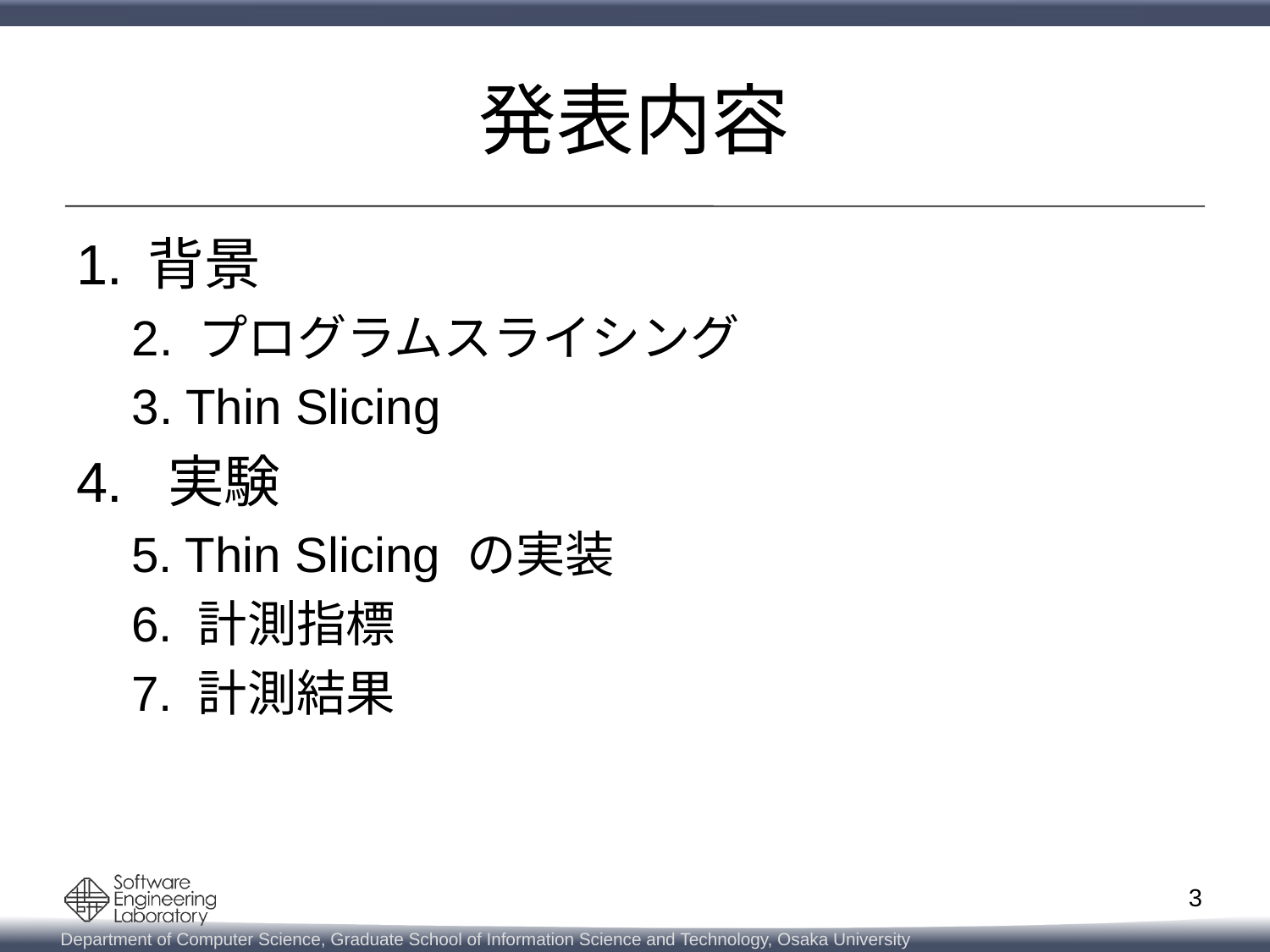

# 発表内容
背景
2. プログラムスライシング
3. Thin Slicing
4.  実験
    5. Thin Slicing の実装
    6. 計測指標
    7. 計測結果

3